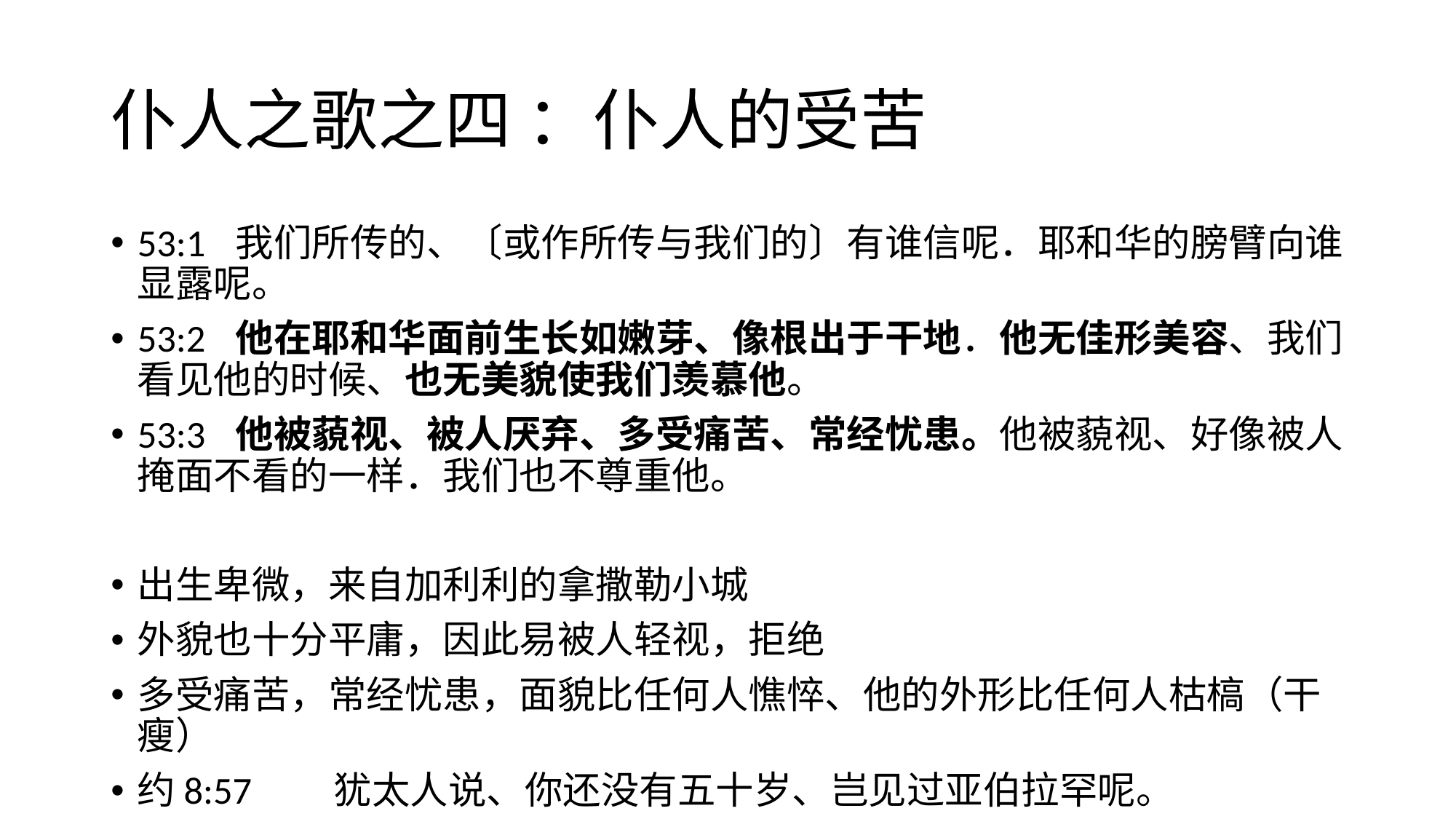

# 仆人之歌之四 ：仆人的受苦
53:1	我们所传的、〔或作所传与我们的〕有谁信呢．耶和华的膀臂向谁显露呢。
53:2	他在耶和华面前生长如嫩芽、像根出于干地．他无佳形美容、我们看见他的时候、也无美貌使我们羡慕他。
53:3	他被藐视、被人厌弃、多受痛苦、常经忧患。他被藐视、好像被人掩面不看的一样．我们也不尊重他。

出生卑微，来自加利利的拿撒勒小城
外貌也十分平庸，因此易被人轻视，拒绝
多受痛苦，常经忧患，面貌比任何人憔悴、他的外形比任何人枯槁（干瘦）
约8:57	犹太人说、你还没有五十岁、岂见过亚伯拉罕呢。